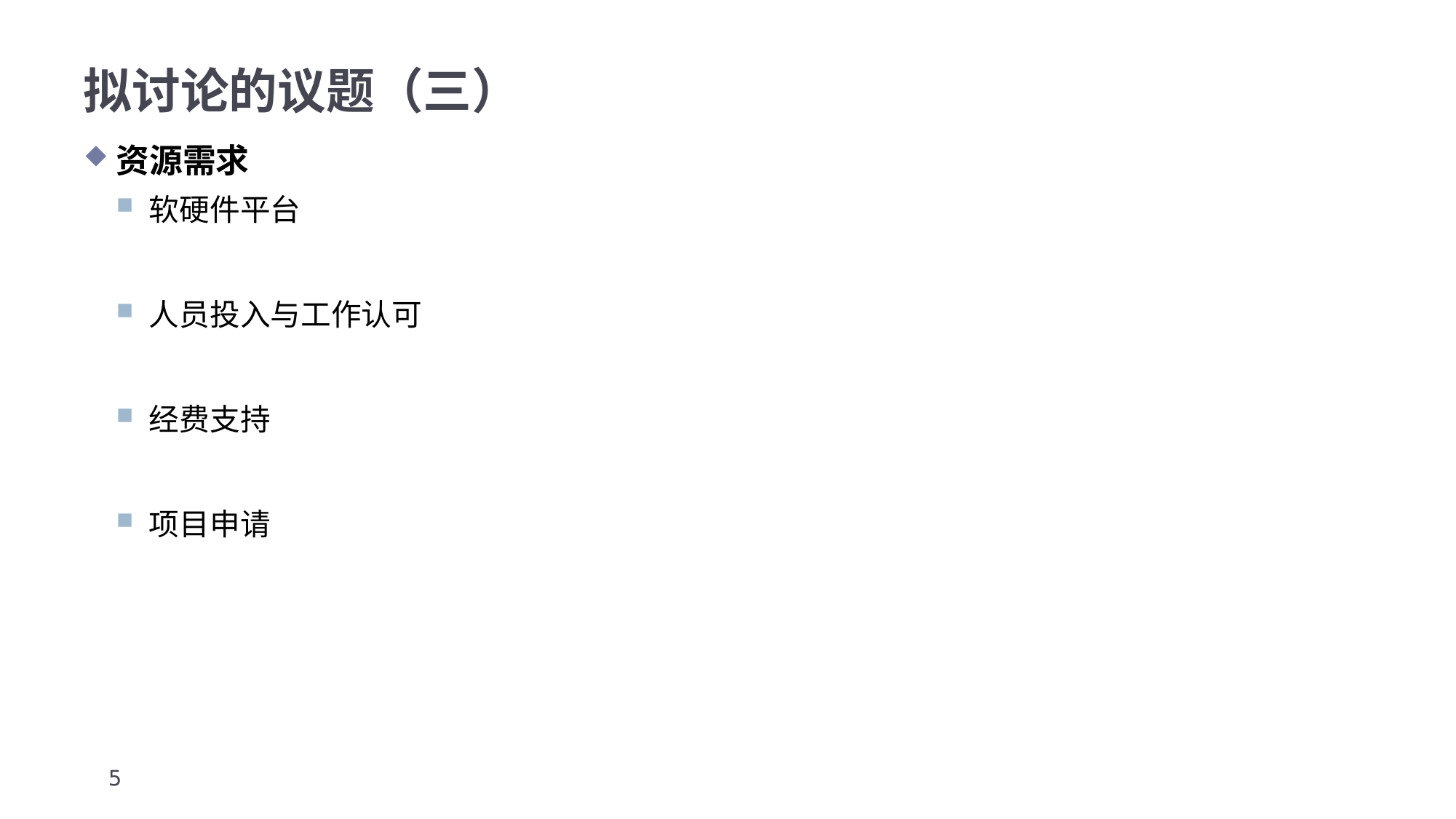

# 拟讨论的议题（三）
资源需求
软硬件平台

人员投入与工作认可

经费支持

项目申请
5